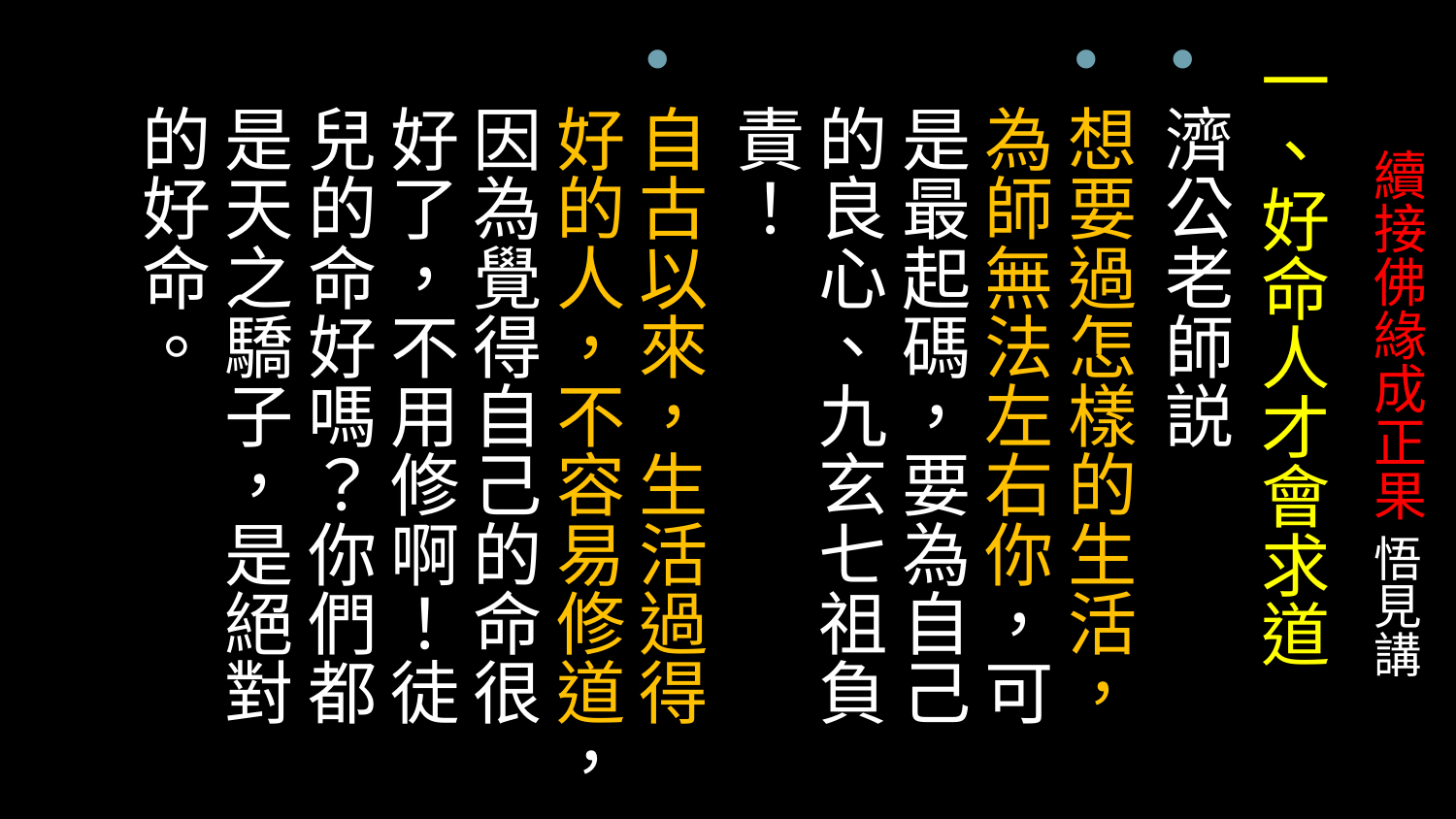

一、好命人才會求道
濟公老師説
想要過怎樣的生活，為師無法左右你，可是最起碼，要為自己的良心、九玄七祖負責！
自古以來，生活過得好的人，不容易修道，因為覺得自己的命很好了，不用修啊！徒兒的命好嗎？你們都是天之驕子，是絕對的好命。

# 續接佛緣成正果 悟見講